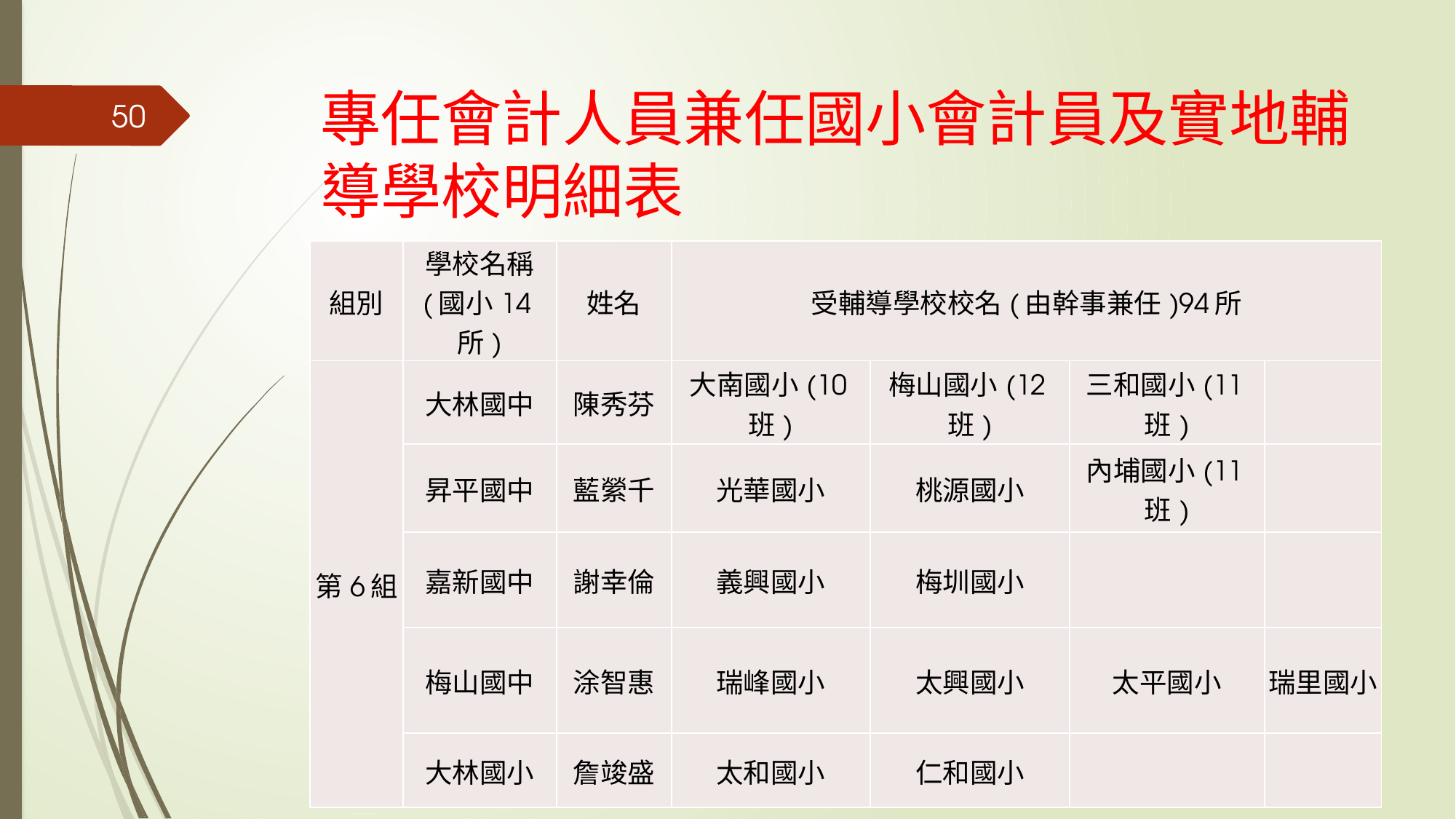

# 專任會計人員兼任國小會計員及實地輔導學校明細表
50
| 組別 | 學校名稱 (國小14所) | 姓名 | 受輔導學校校名(由幹事兼任)94所 |  |  |  |
| --- | --- | --- | --- | --- | --- | --- |
| 第6組 | 大林國中 | 陳秀芬 | 大南國小(10班) | 梅山國小(12班) | 三和國小(11班) |  |
|  | 昇平國中 | 藍縈千 | 光華國小 | 桃源國小 | 內埔國小(11班) |  |
|  | 嘉新國中 | 謝幸倫 | 義興國小 | 梅圳國小 |  |  |
|  | 梅山國中 | 涂智惠 | 瑞峰國小 | 太興國小 | 太平國小 | 瑞里國小 |
|  | 大林國小 | 詹竣盛 | 太和國小 | 仁和國小 |  |  |